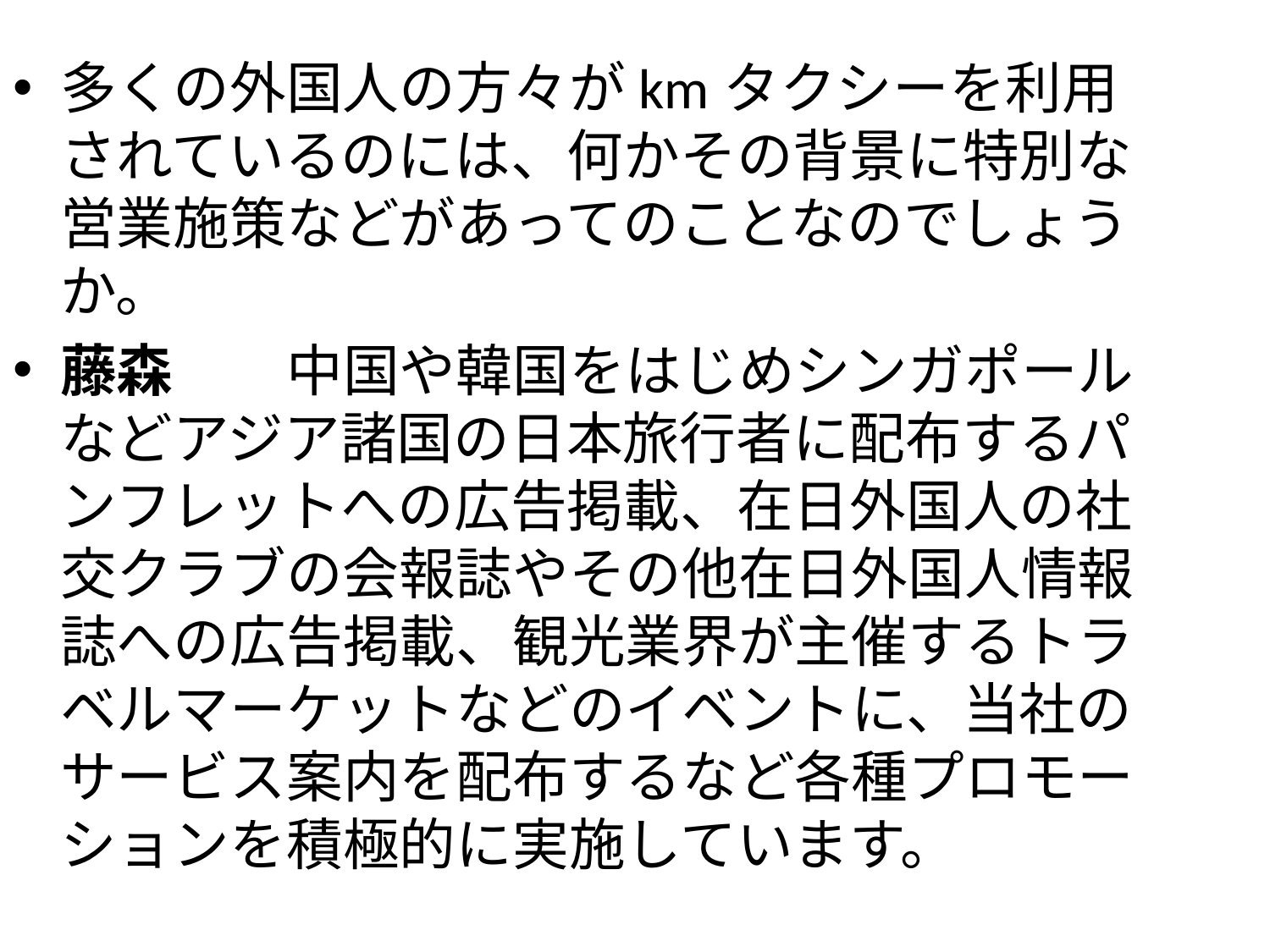

多くの外国人の方々がkmタクシーを利用されているのには、何かその背景に特別な営業施策などがあってのことなのでしょうか。
藤森　　中国や韓国をはじめシンガポールなどアジア諸国の日本旅行者に配布するパンフレットへの広告掲載、在日外国人の社交クラブの会報誌やその他在日外国人情報誌への広告掲載、観光業界が主催するトラベルマーケットなどのイベントに、当社のサービス案内を配布するなど各種プロモーションを積極的に実施しています。